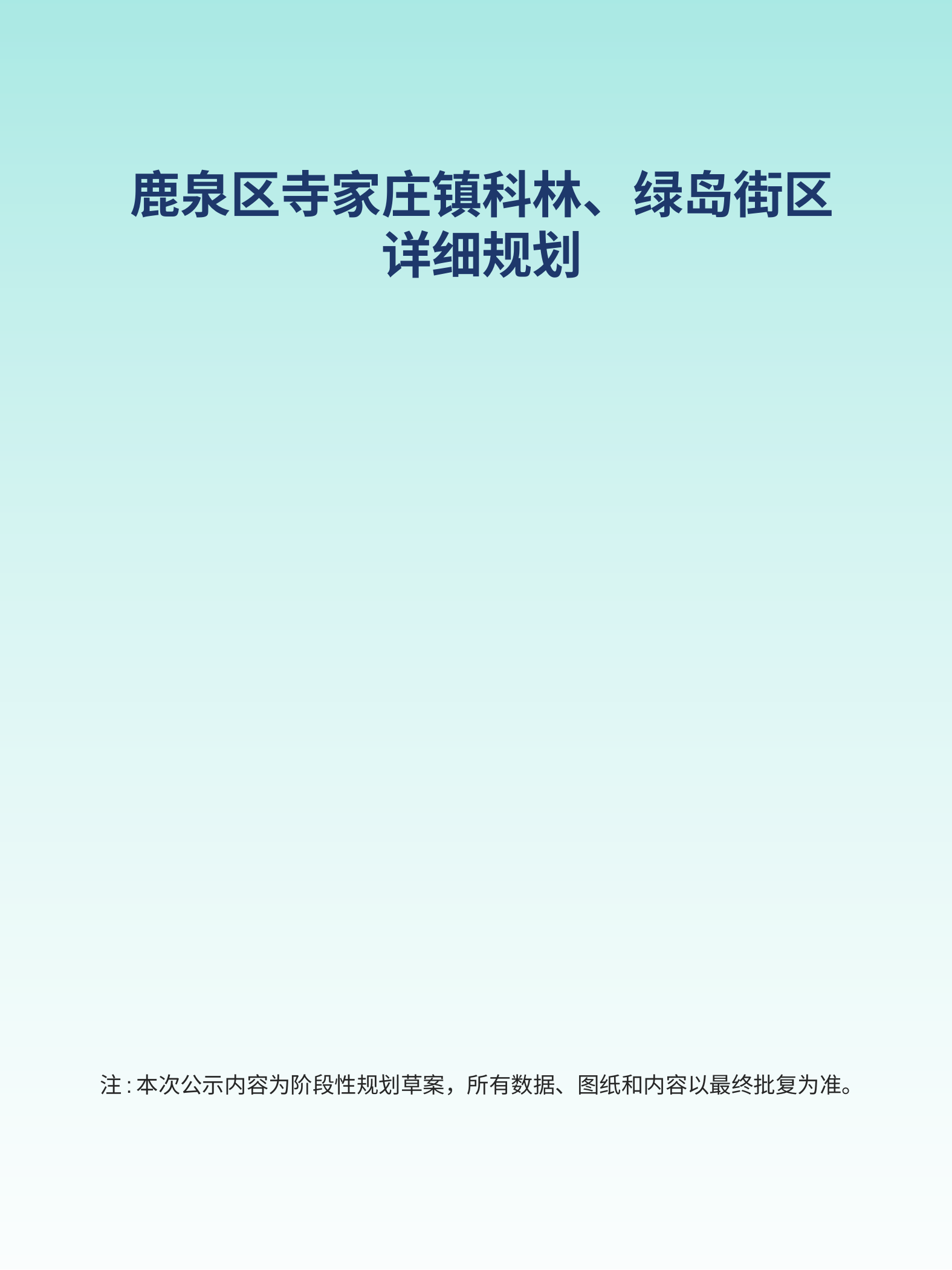

鹿泉区寺家庄镇科林、绿岛街区
详细规划
# 注:本次公示内容为阶段性规划草案，所有数据、图纸和内容以最终批复为准。